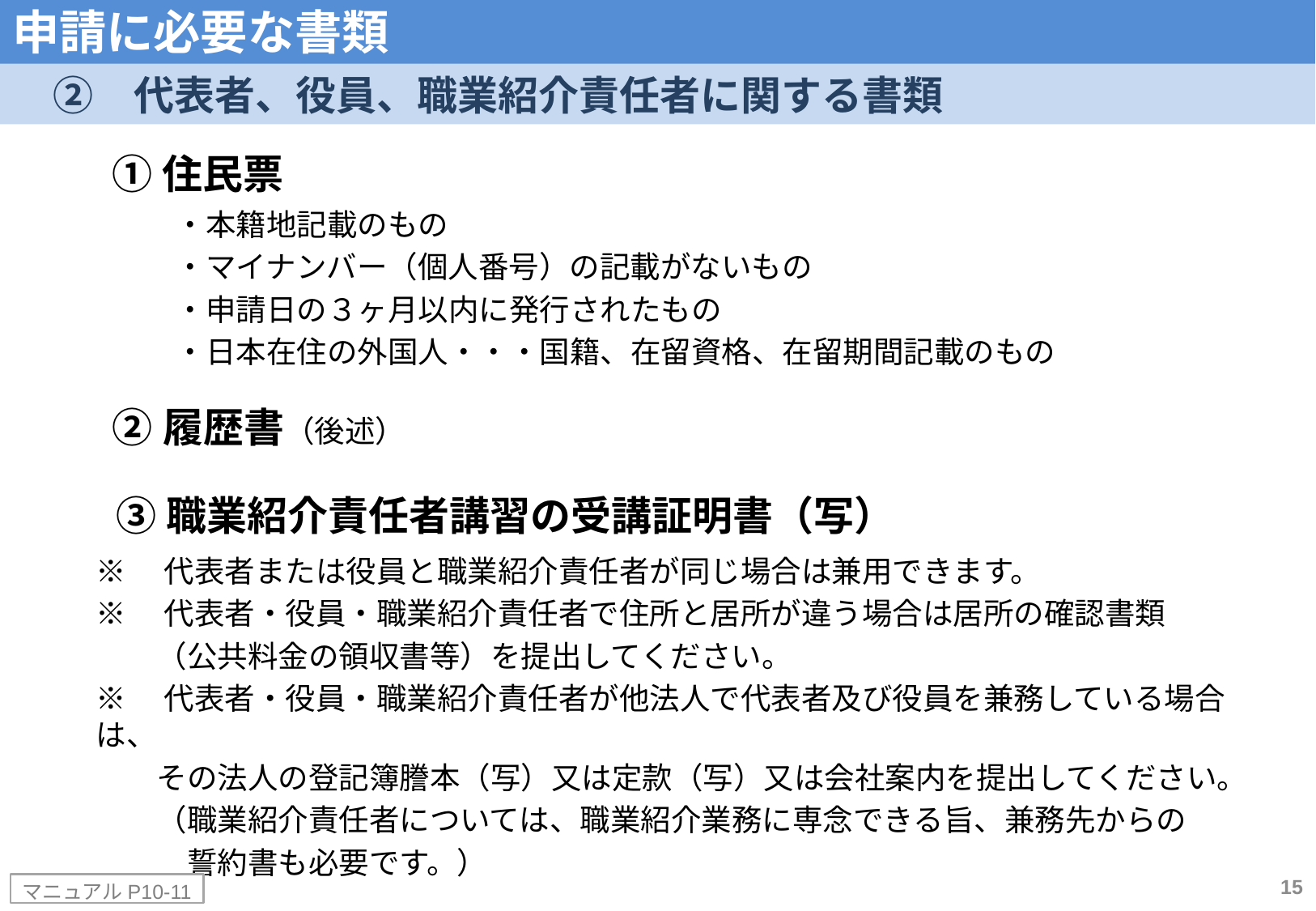

申請に必要な書類
　②　代表者、役員、職業紹介責任者に関する書類
①住民票
・本籍地記載のもの
・マイナンバー（個人番号）の記載がないもの
・申請日の３ヶ月以内に発行されたもの
・日本在住の外国人・・・国籍、在留資格、在留期間記載のもの
②履歴書（後述）
③職業紹介責任者講習の受講証明書（写）
※　代表者または役員と職業紹介責任者が同じ場合は兼用できます。
※　代表者・役員・職業紹介責任者で住所と居所が違う場合は居所の確認書類
　　（公共料金の領収書等）を提出してください。
※　代表者・役員・職業紹介責任者が他法人で代表者及び役員を兼務している場合は、
　　その法人の登記簿謄本（写）又は定款（写）又は会社案内を提出してください。
　　（職業紹介責任者については、職業紹介業務に専念できる旨、兼務先からの
　　　誓約書も必要です。）
15
マニュアルP10-11